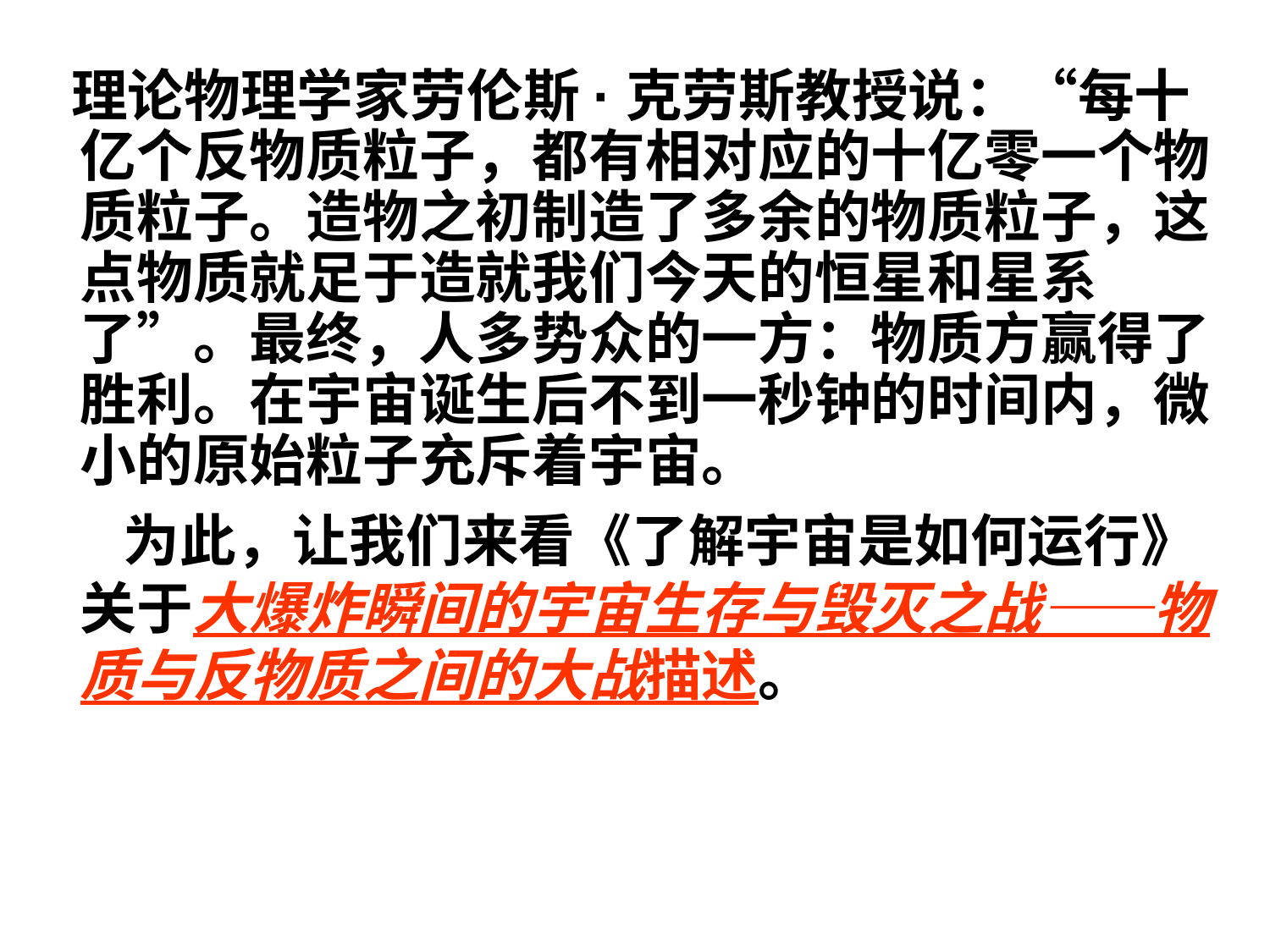

理论物理学家劳伦斯·克劳斯教授说：“每十亿个反物质粒子，都有相对应的十亿零一个物质粒子。造物之初制造了多余的物质粒子，这点物质就足于造就我们今天的恒星和星系了”。最终，人多势众的一方：物质方赢得了胜利。在宇宙诞生后不到一秒钟的时间内，微小的原始粒子充斥着宇宙。
      为此，让我们来看《了解宇宙是如何运行》关于大爆炸瞬间的宇宙生存与毁灭之战——物质与反物质之间的大战描述。